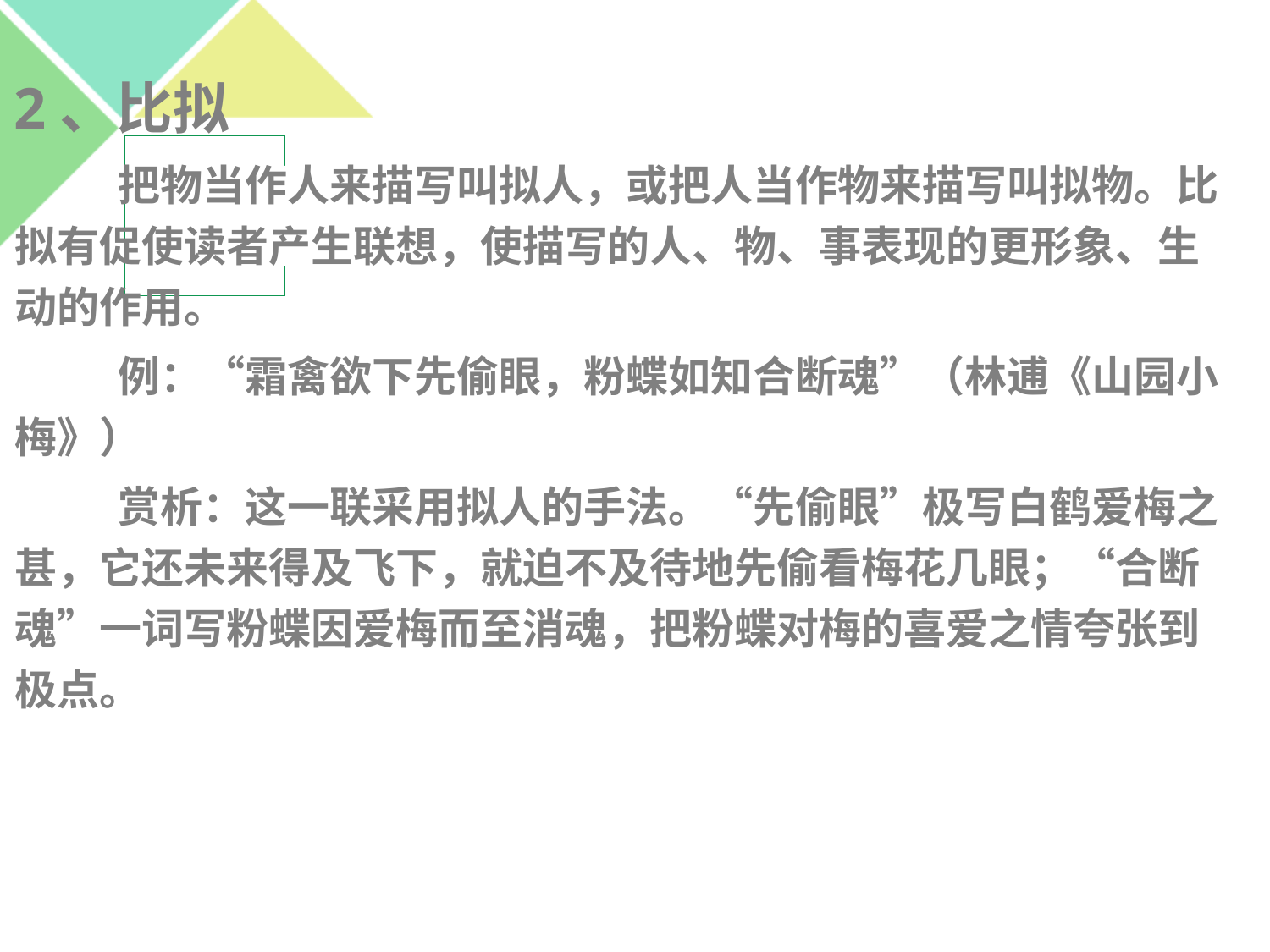

2、比拟
          把物当作人来描写叫拟人，或把人当作物来描写叫拟物。比拟有促使读者产生联想，使描写的人、物、事表现的更形象、生动的作用。
          例：“霜禽欲下先偷眼，粉蝶如知合断魂”（林逋《山园小梅》）
          赏析：这一联采用拟人的手法。“先偷眼”极写白鹤爱梅之甚，它还未来得及飞下，就迫不及待地先偷看梅花几眼；“合断魂”一词写粉蝶因爱梅而至消魂，把粉蝶对梅的喜爱之情夸张到极点。